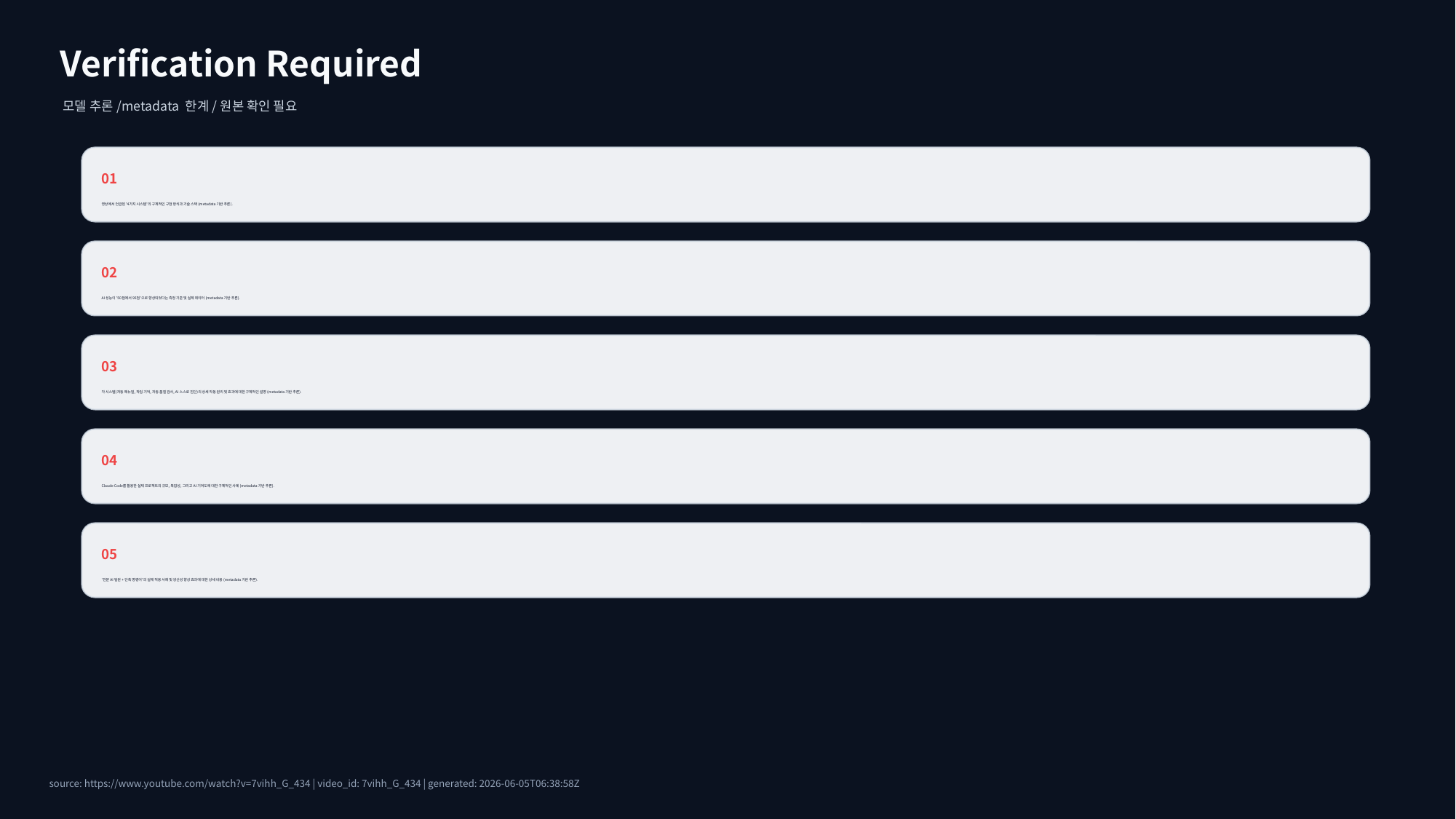

Verification Required
모델 추론/metadata 한계/원본 확인 필요

01
영상에서 언급된 '4가지 시스템'의 구체적인 구현 방식과 기술 스택 (metadata 기반 추론).

02
AI 성능이 '50점에서 95점'으로 향상되었다는 측정 기준 및 실제 데이터 (metadata 기반 추론).

03
각 시스템(자동 매뉴얼, 작업 기억, 자동 품질 검사, AI 스스로 진단)의 상세 작동 원리 및 효과에 대한 구체적인 설명 (metadata 기반 추론).

04
Claude Code를 활용한 실제 프로젝트의 규모, 복잡성, 그리고 AI 기여도에 대한 구체적인 사례 (metadata 기반 추론).

05
'전문 AI 팀원 + 단축 명령어'의 실제 적용 사례 및 생산성 향상 효과에 대한 상세 내용 (metadata 기반 추론).
source: https://www.youtube.com/watch?v=7vihh_G_434 | video_id: 7vihh_G_434 | generated: 2026-06-05T06:38:58Z